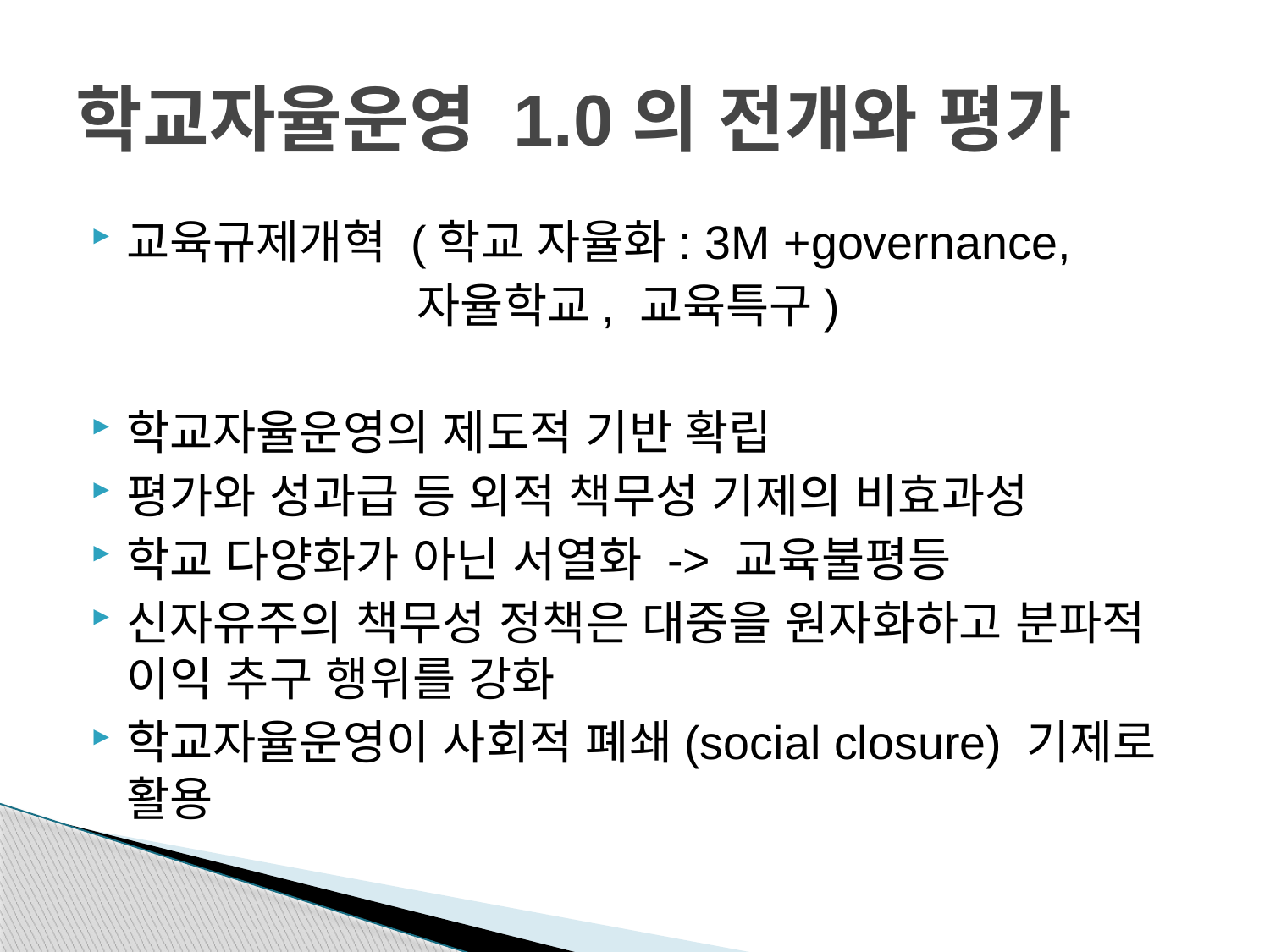

# 학교자율운영 1.0의 전개와 평가
교육규제개혁 (학교 자율화: 3M +governance,
                        자율학교, 교육특구)

학교자율운영의 제도적 기반 확립
평가와 성과급 등 외적 책무성 기제의 비효과성
학교 다양화가 아닌 서열화 -> 교육불평등
신자유주의 책무성 정책은 대중을 원자화하고 분파적 이익 추구 행위를 강화
학교자율운영이 사회적 폐쇄(social closure) 기제로 활용